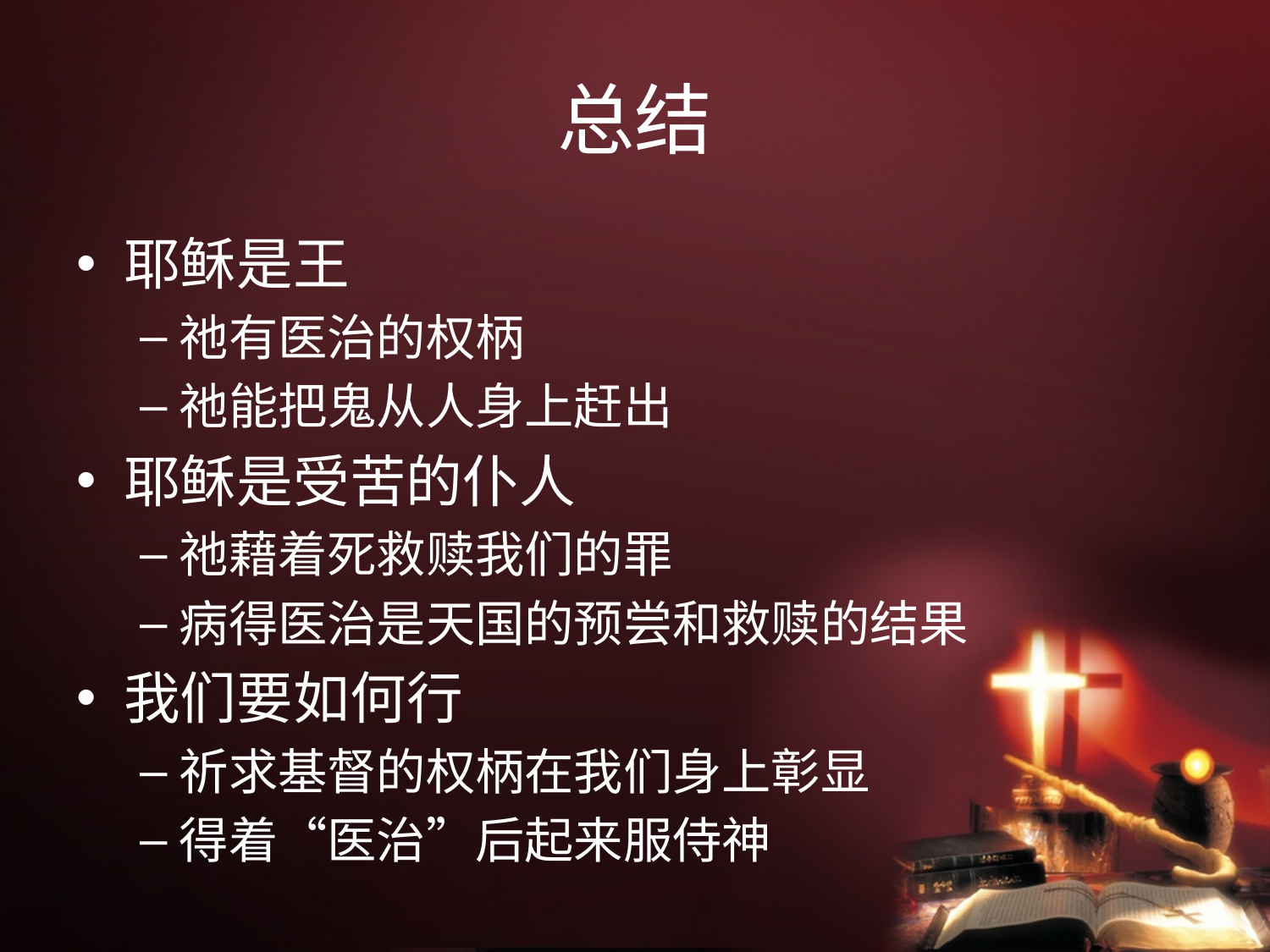

# 总结
耶稣是王
祂有医治的权柄
祂能把鬼从人身上赶出
耶稣是受苦的仆人
祂藉着死救赎我们的罪
病得医治是天国的预尝和救赎的结果
我们要如何行
祈求基督的权柄在我们身上彰显
得着“医治”后起来服侍神